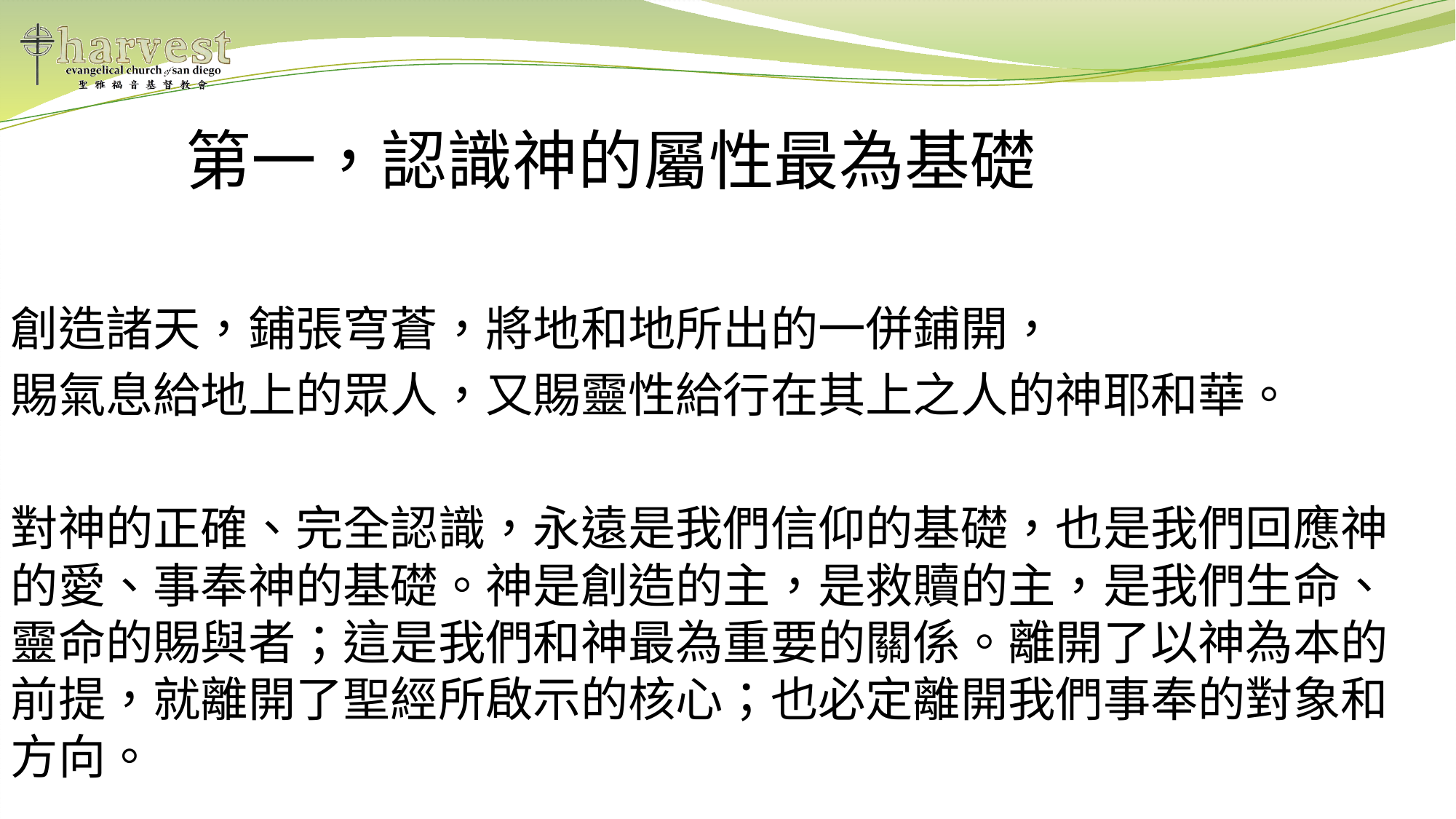

第一，認識神的屬性最為基礎

創造諸天，鋪張穹蒼，將地和地所出的一併鋪開，
賜氣息給地上的眾人，又賜靈性給行在其上之人的神耶和華。

對神的正確、完全認識，永遠是我們信仰的基礎，也是我們回應神的愛、事奉神的基礎。神是創造的主，是救贖的主，是我們生命、靈命的賜與者；這是我們和神最為重要的關係。離開了以神為本的前提，就離開了聖經所啟示的核心；也必定離開我們事奉的對象和方向。

#